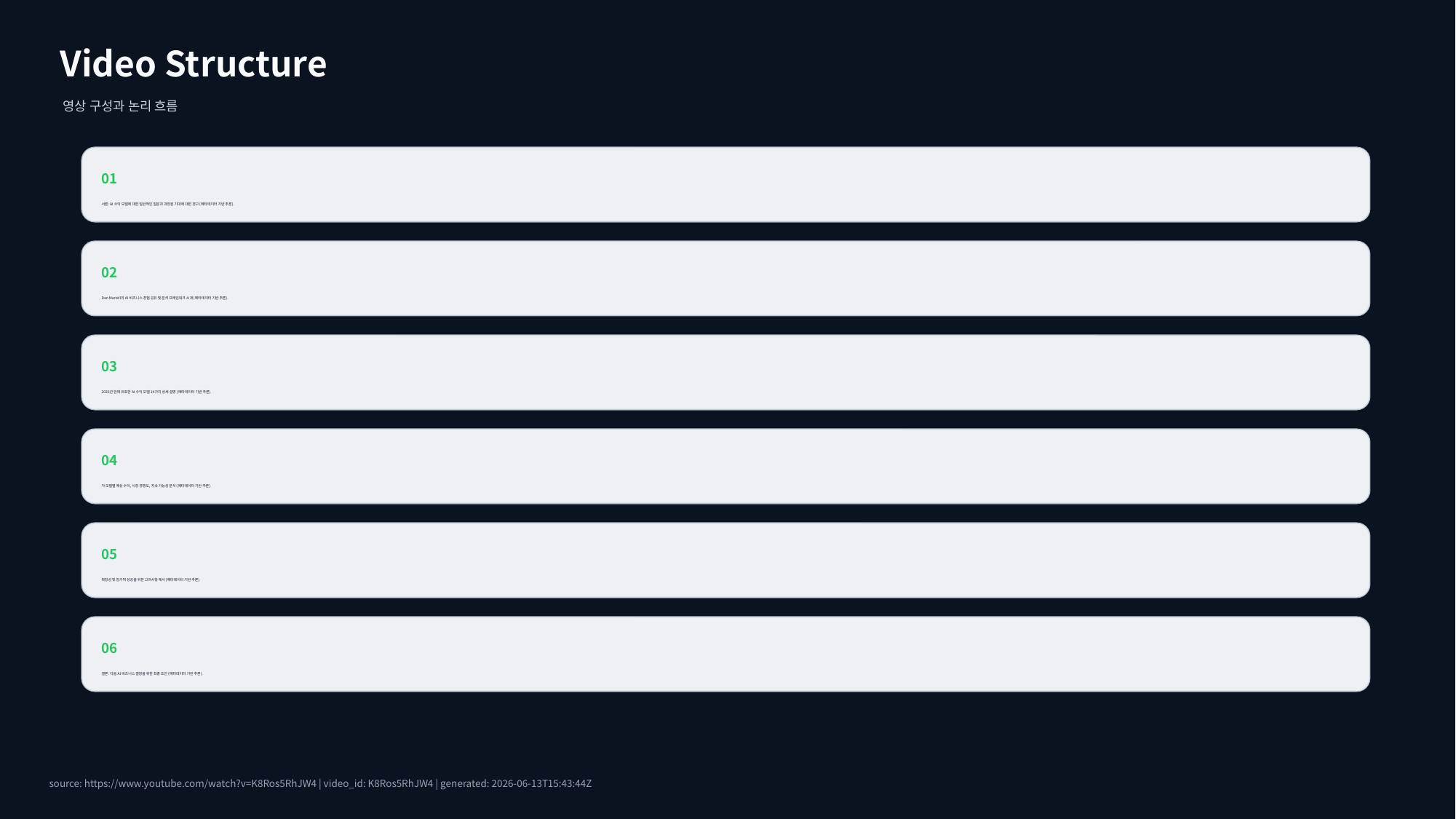

Video Structure
영상 구성과 논리 흐름

01
서론: AI 수익 모델에 대한 일반적인 질문과 과장된 기대에 대한 경고 (메타데이터 기반 추론).

02
Dan Martell의 AI 비즈니스 경험 공유 및 분석 프레임워크 소개 (메타데이터 기반 추론).

03
2026년 현재 유효한 AI 수익 모델 14가지 상세 설명 (메타데이터 기반 추론).

04
각 모델별 예상 수익, 시장 경쟁도, 지속 가능성 분석 (메타데이터 기반 추론).

05
확장성 및 장기적 성공을 위한 고려사항 제시 (메타데이터 기반 추론).

06
결론: 다음 AI 비즈니스 결정을 위한 최종 조언 (메타데이터 기반 추론).
source: https://www.youtube.com/watch?v=K8Ros5RhJW4 | video_id: K8Ros5RhJW4 | generated: 2026-06-13T15:43:44Z